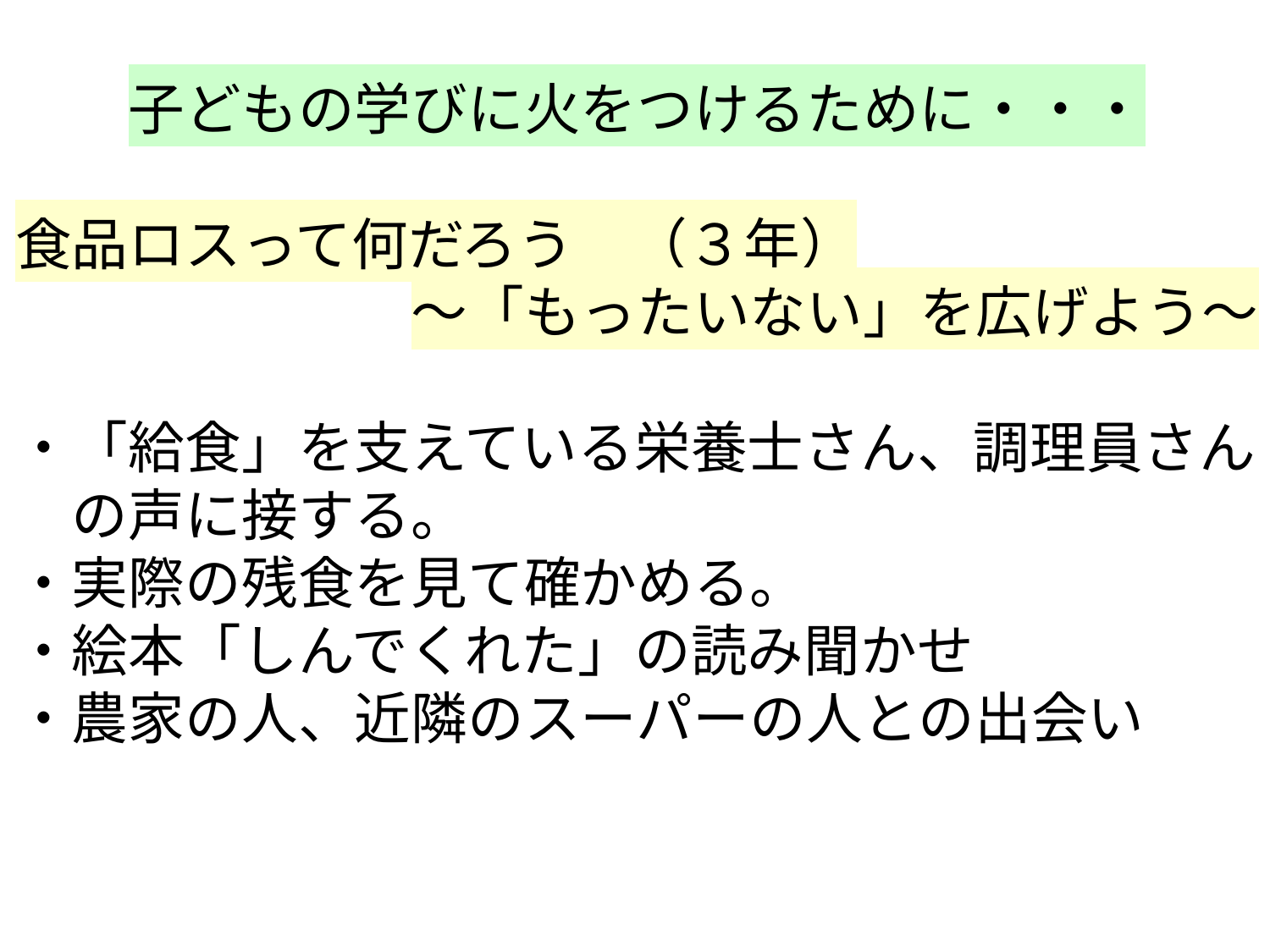

子どもの学びに火をつけるために・・・

食品ロスって何だろう　（３年）
　　　　　　　～「もったいない」を広げよう～

・「給食」を支えている栄養士さん、調理員さん
　の声に接する。
・実際の残食を見て確かめる。
・絵本「しんでくれた」の読み聞かせ
・農家の人、近隣のスーパーの人との出会い